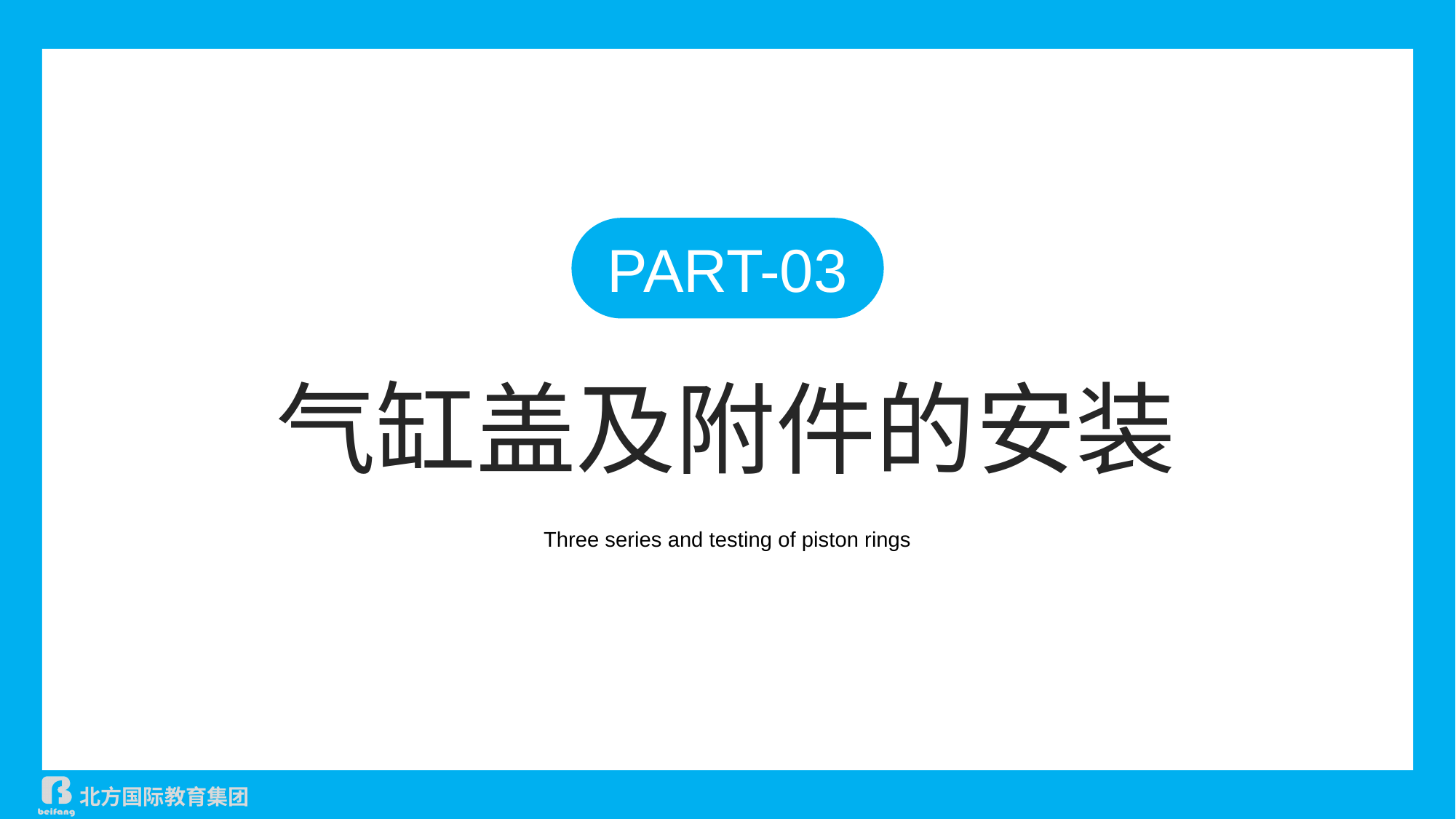

PART-03
气缸盖及附件的安装
Three series and testing of piston rings